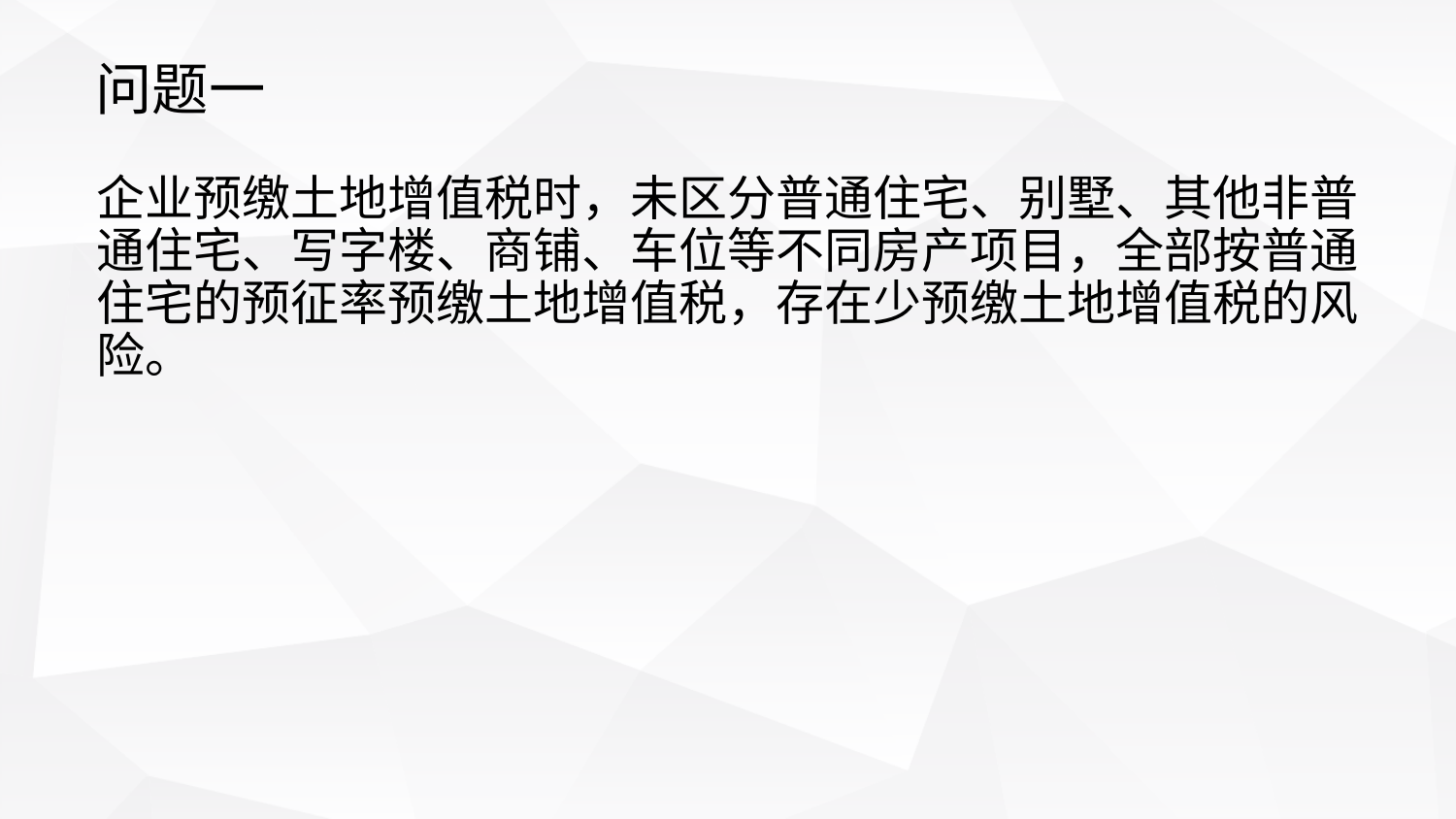

问题一
企业预缴土地增值税时，未区分普通住宅、别墅、其他非普通住宅、写字楼、商铺、车位等不同房产项目，全部按普通住宅的预征率预缴土地增值税，存在少预缴土地增值税的风险。